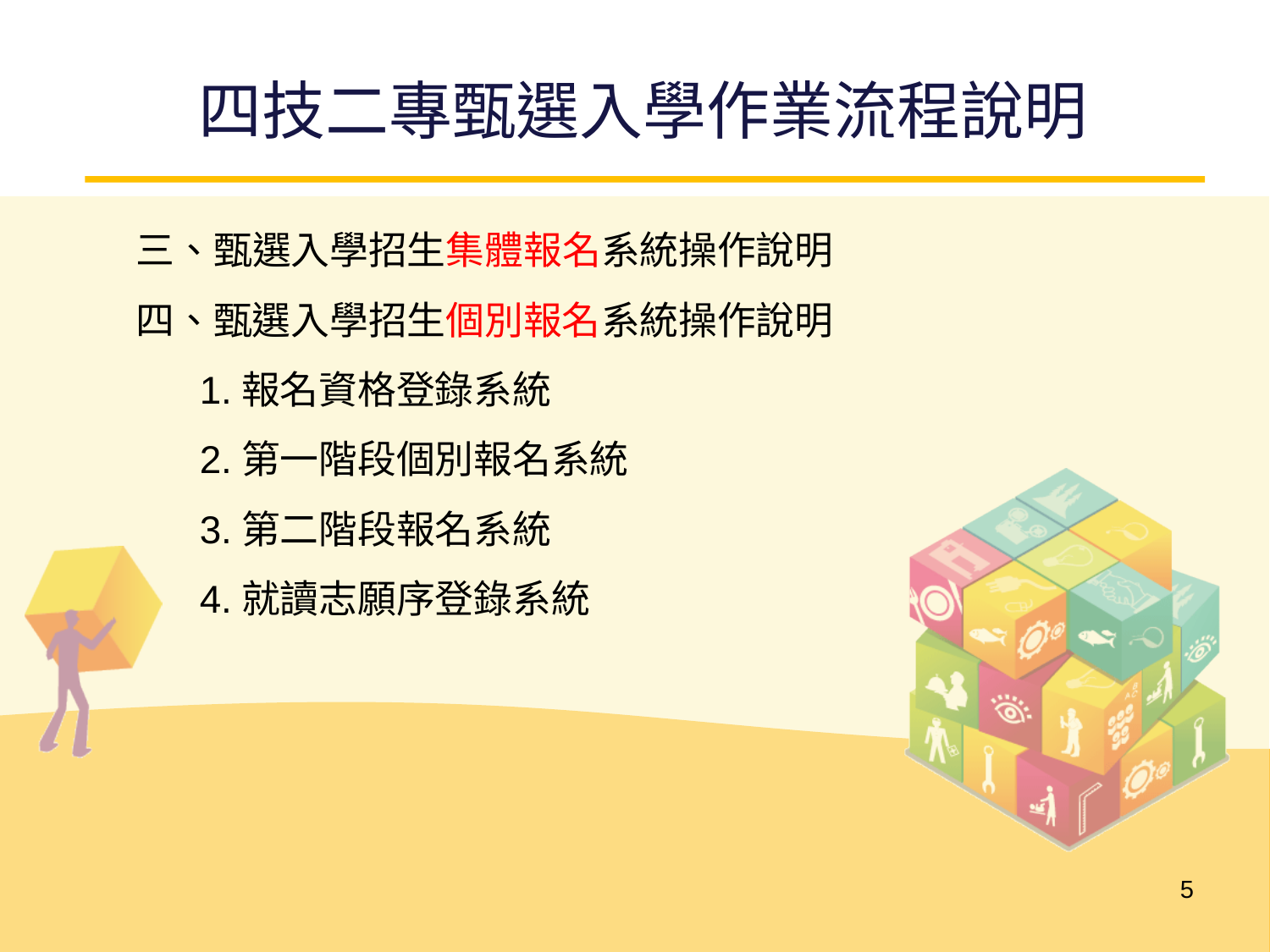

四技二專甄選入學作業流程說明

三、甄選入學招生集體報名系統操作說明
四、甄選入學招生個別報名系統操作說明
1.報名資格登錄系統
2.第一階段個別報名系統
3.第二階段報名系統
4.就讀志願序登錄系統

5